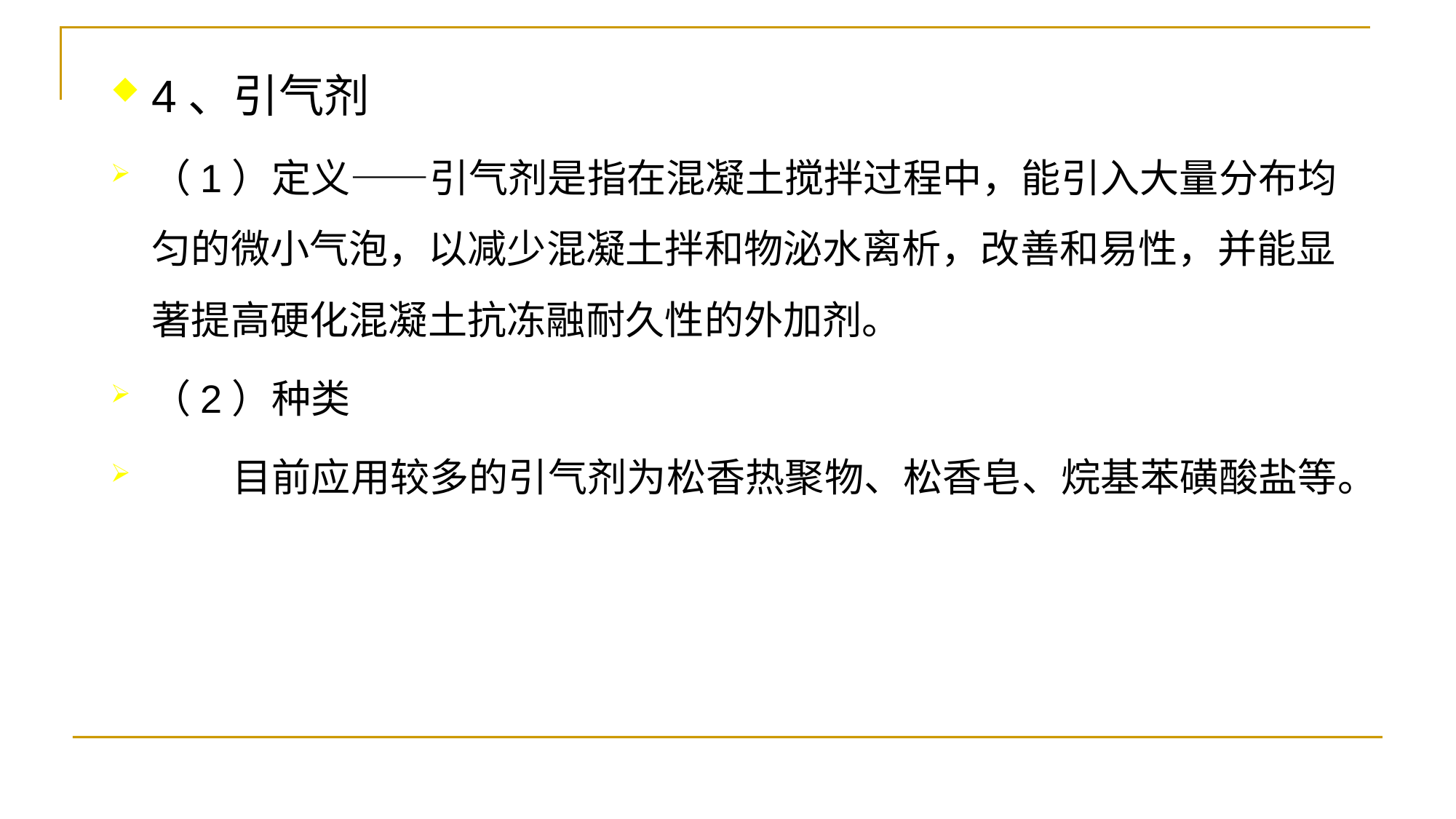

4、引气剂
（1）定义——引气剂是指在混凝土搅拌过程中，能引入大量分布均匀的微小气泡，以减少混凝土拌和物泌水离析，改善和易性，并能显著提高硬化混凝土抗冻融耐久性的外加剂。
（2）种类
        目前应用较多的引气剂为松香热聚物、松香皂、烷基苯磺酸盐等。